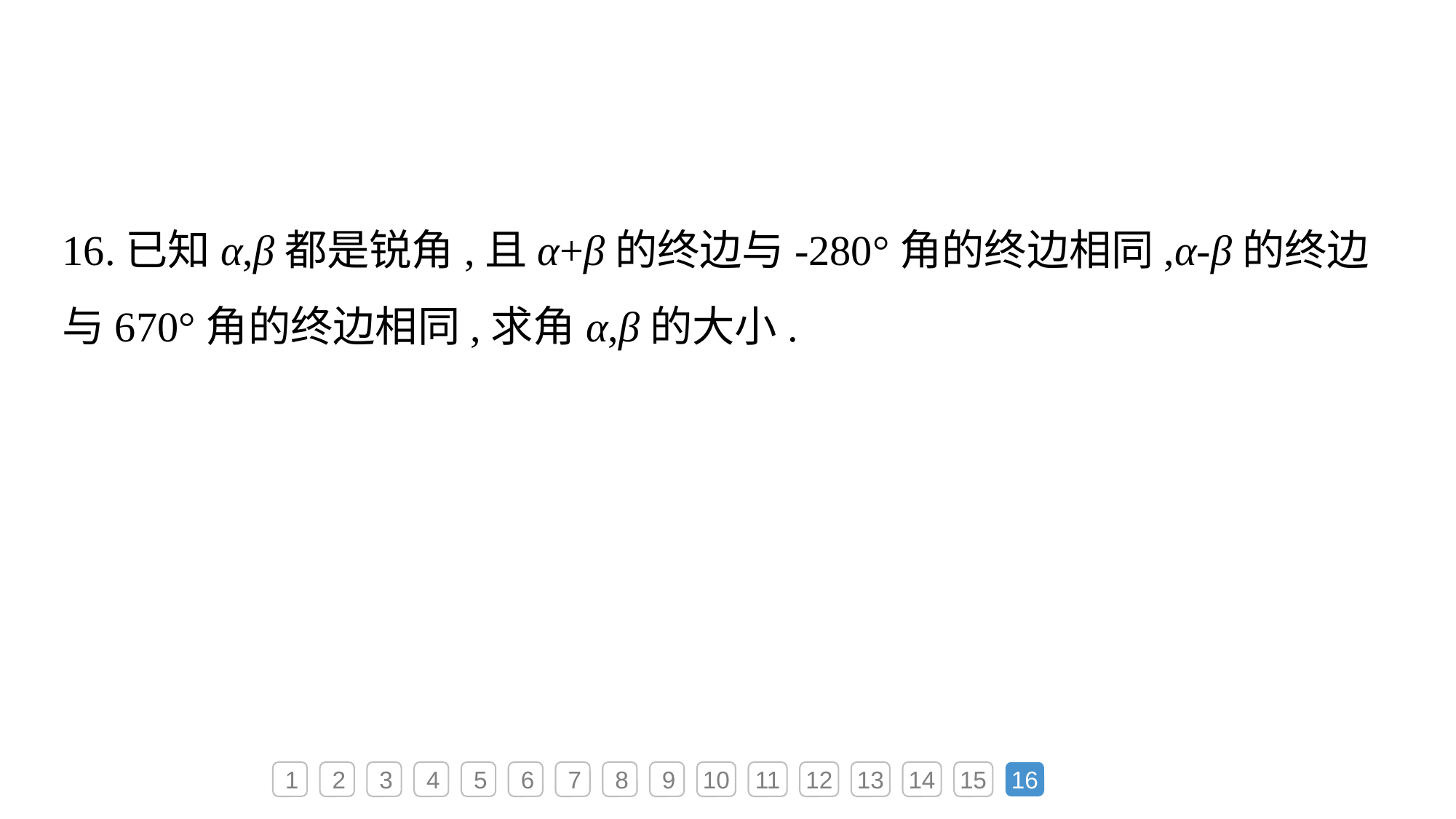

16.已知α,β都是锐角,且α+β的终边与-280°角的终边相同,α-β的终边与670°角的终边相同,求角α,β的大小.
1
2
3
4
5
6
7
8
9
10
11
12
13
14
15
16